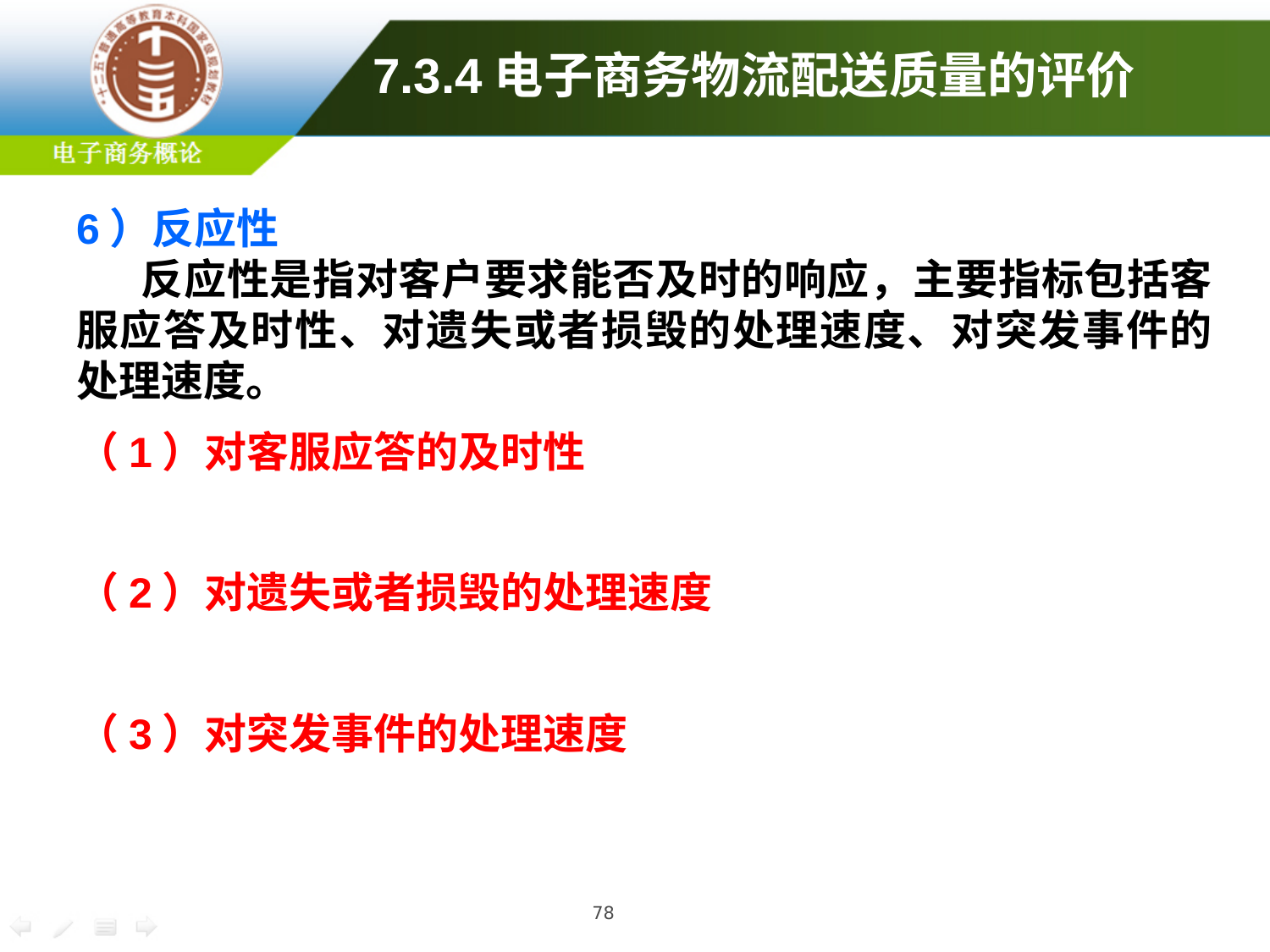

# 7.3.4电子商务物流配送质量的评价
6）反应性
反应性是指对客户要求能否及时的响应，主要指标包括客服应答及时性、对遗失或者损毁的处理速度、对突发事件的处理速度。
（1）对客服应答的及时性

（2）对遗失或者损毁的处理速度

（3）对突发事件的处理速度
78